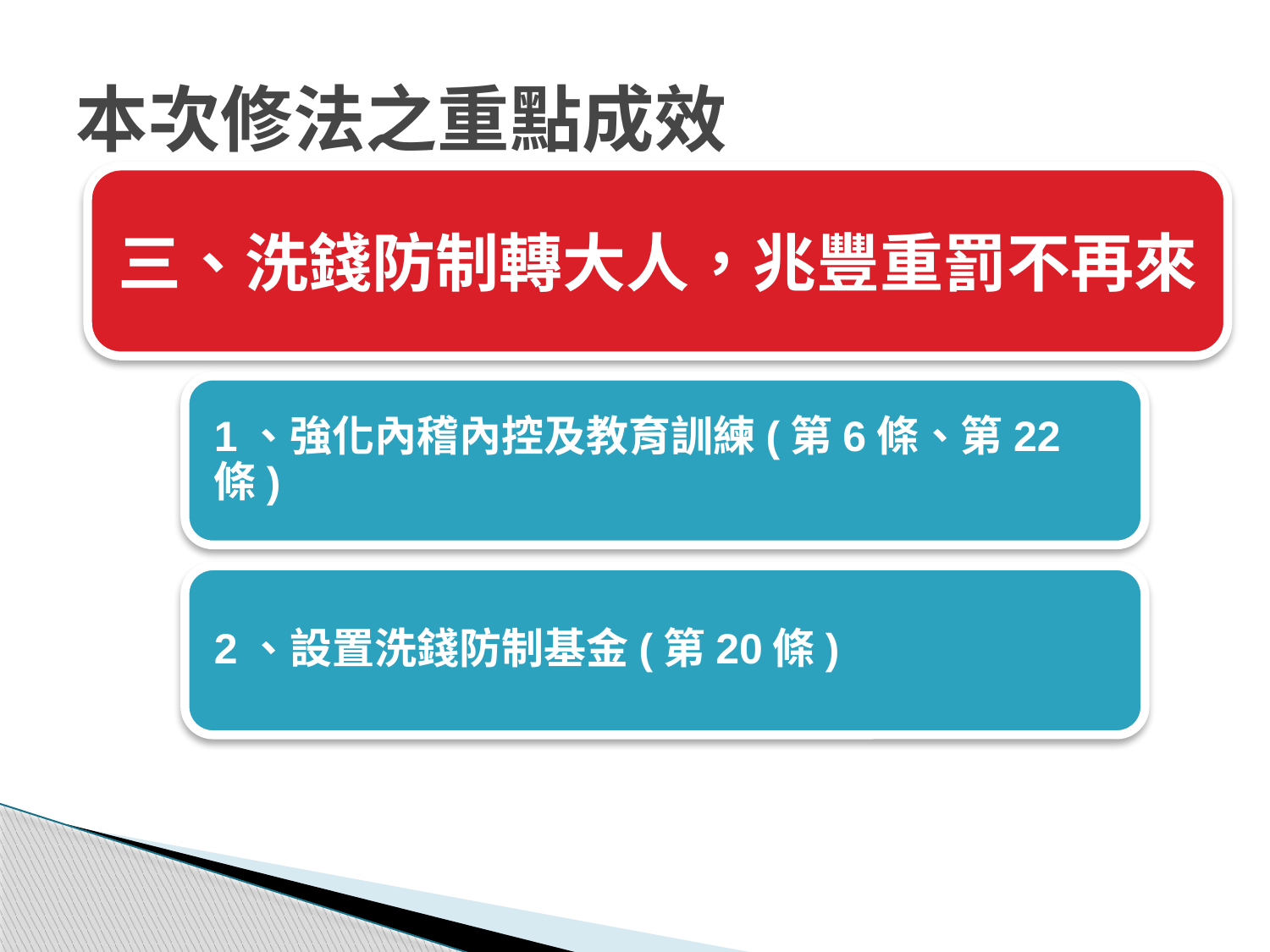

# 本次修法之重點成效
三、洗錢防制轉大人，兆豐重罰不再來
1、強化內稽內控及教育訓練(第6條、第22條)
2、設置洗錢防制基金(第20條)